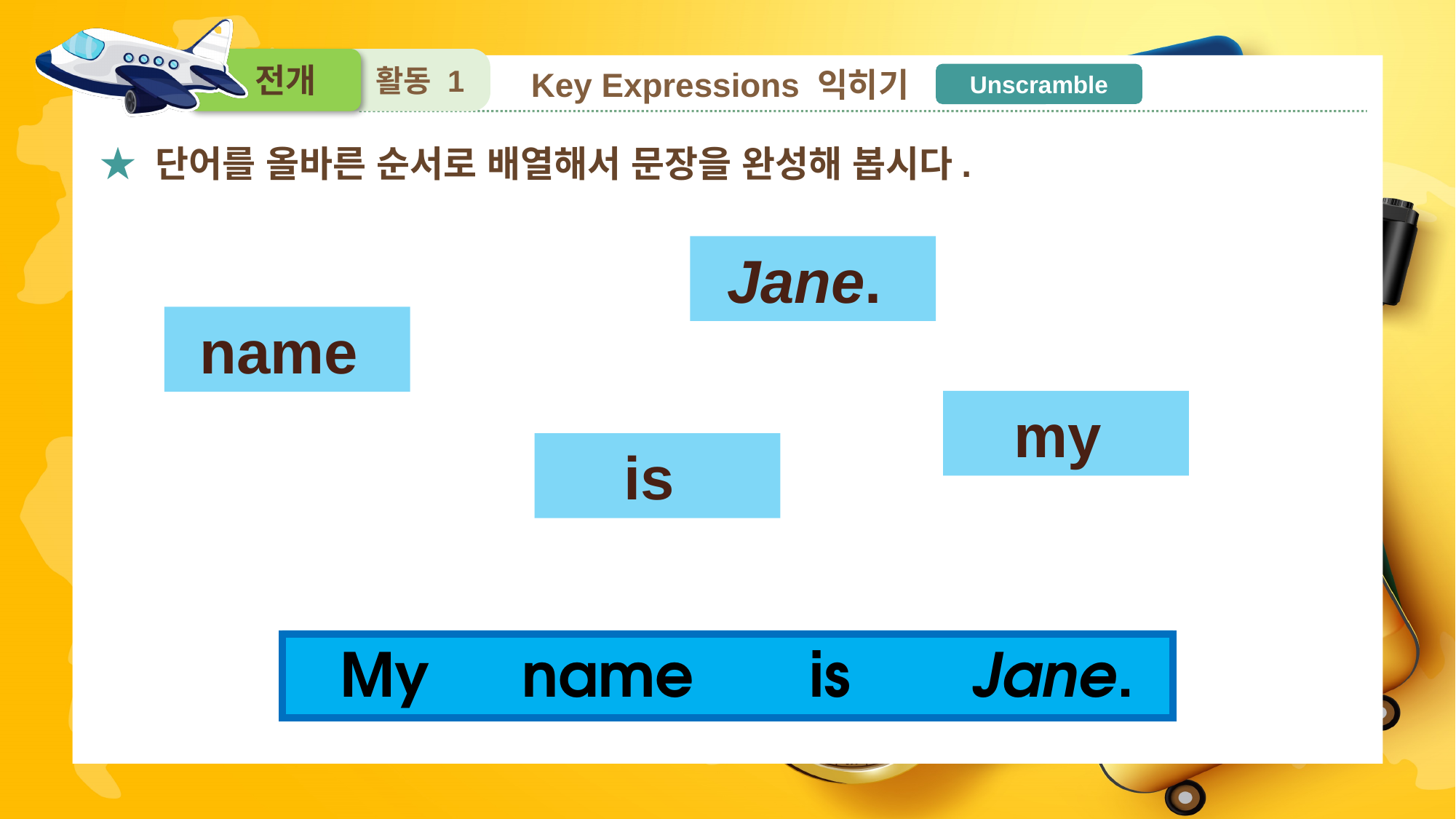

활동 1
Key Expressions 익히기
Unscramble
★ 단어를 올바른 순서로 배열해서 문장을 완성해 봅시다.
Jane.
name
my
is
name
Jane.
My
is